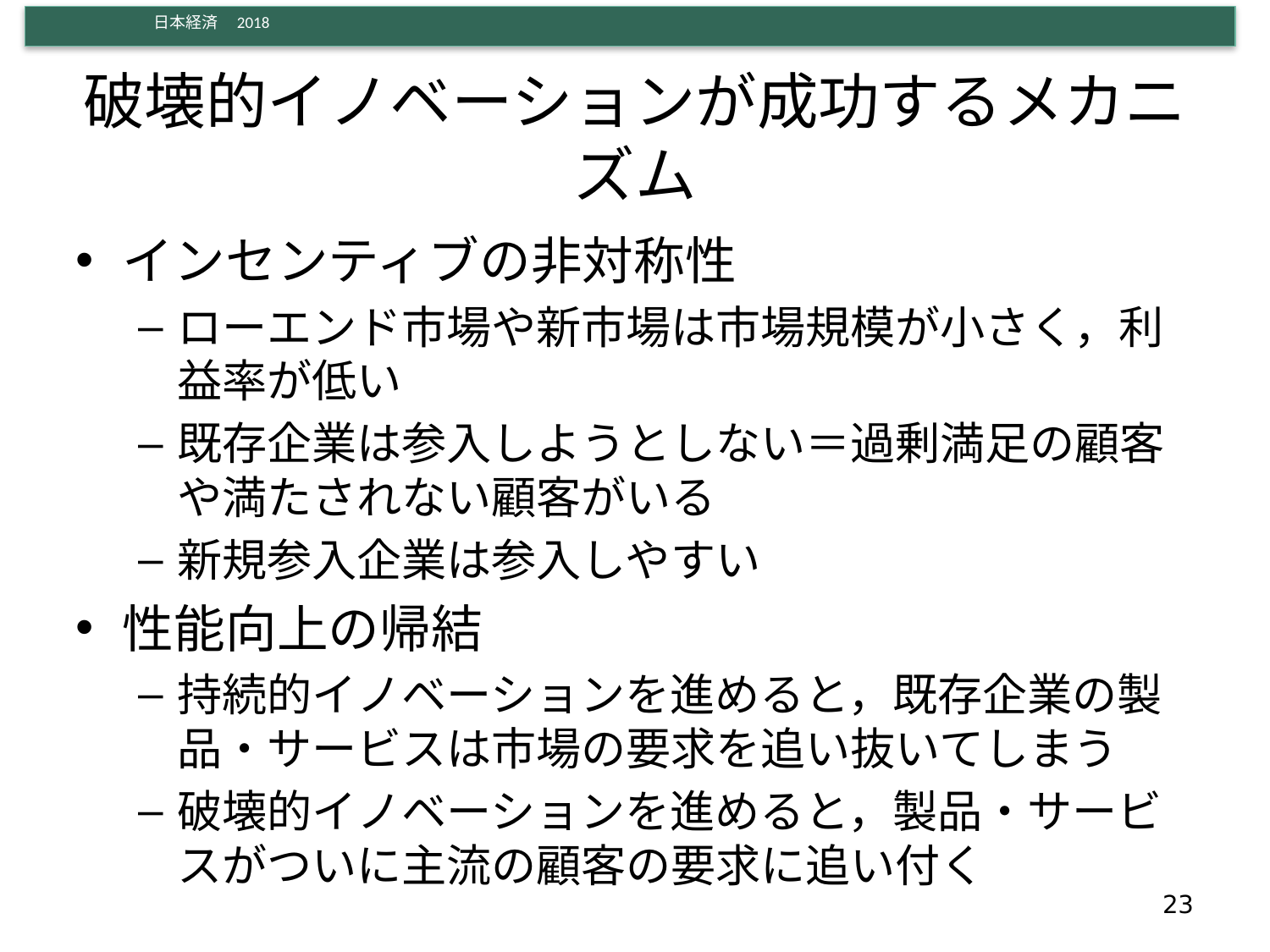

# 破壊的イノベーションが成功するメカニズム
インセンティブの非対称性
ローエンド市場や新市場は市場規模が小さく，利益率が低い
既存企業は参入しようとしない＝過剰満足の顧客や満たされない顧客がいる
新規参入企業は参入しやすい
性能向上の帰結
持続的イノベーションを進めると，既存企業の製品・サービスは市場の要求を追い抜いてしまう
破壊的イノベーションを進めると，製品・サービスがついに主流の顧客の要求に追い付く

23